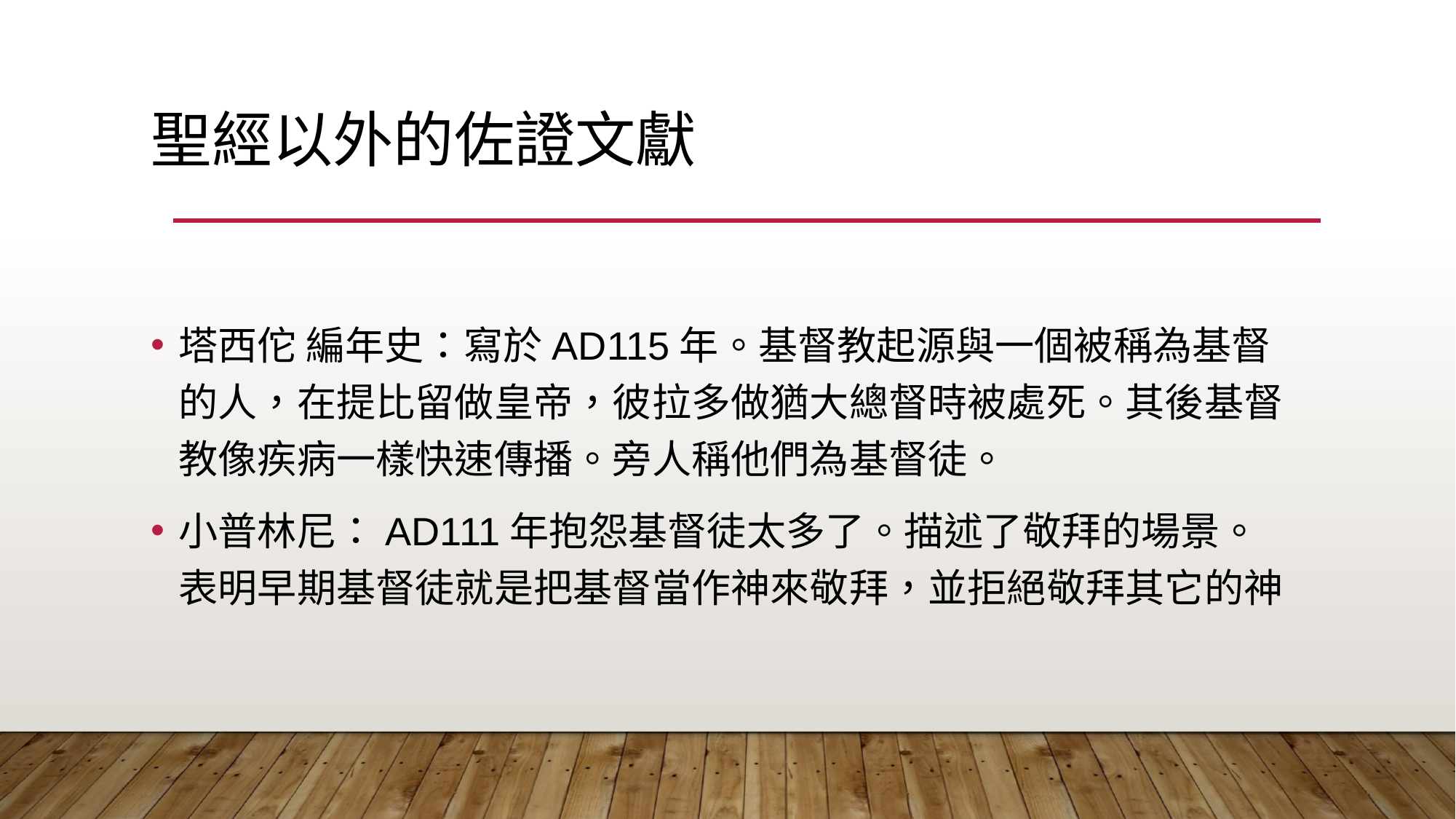

# 聖經以外的佐證文獻
塔西佗 編年史：寫於AD115年。基督教起源與一個被稱為基督的人，在提比留做皇帝，彼拉多做猶大總督時被處死。其後基督教像疾病一樣快速傳播。旁人稱他們為基督徒。
小普林尼：AD111年抱怨基督徒太多了。描述了敬拜的場景。表明早期基督徒就是把基督當作神來敬拜，並拒絕敬拜其它的神